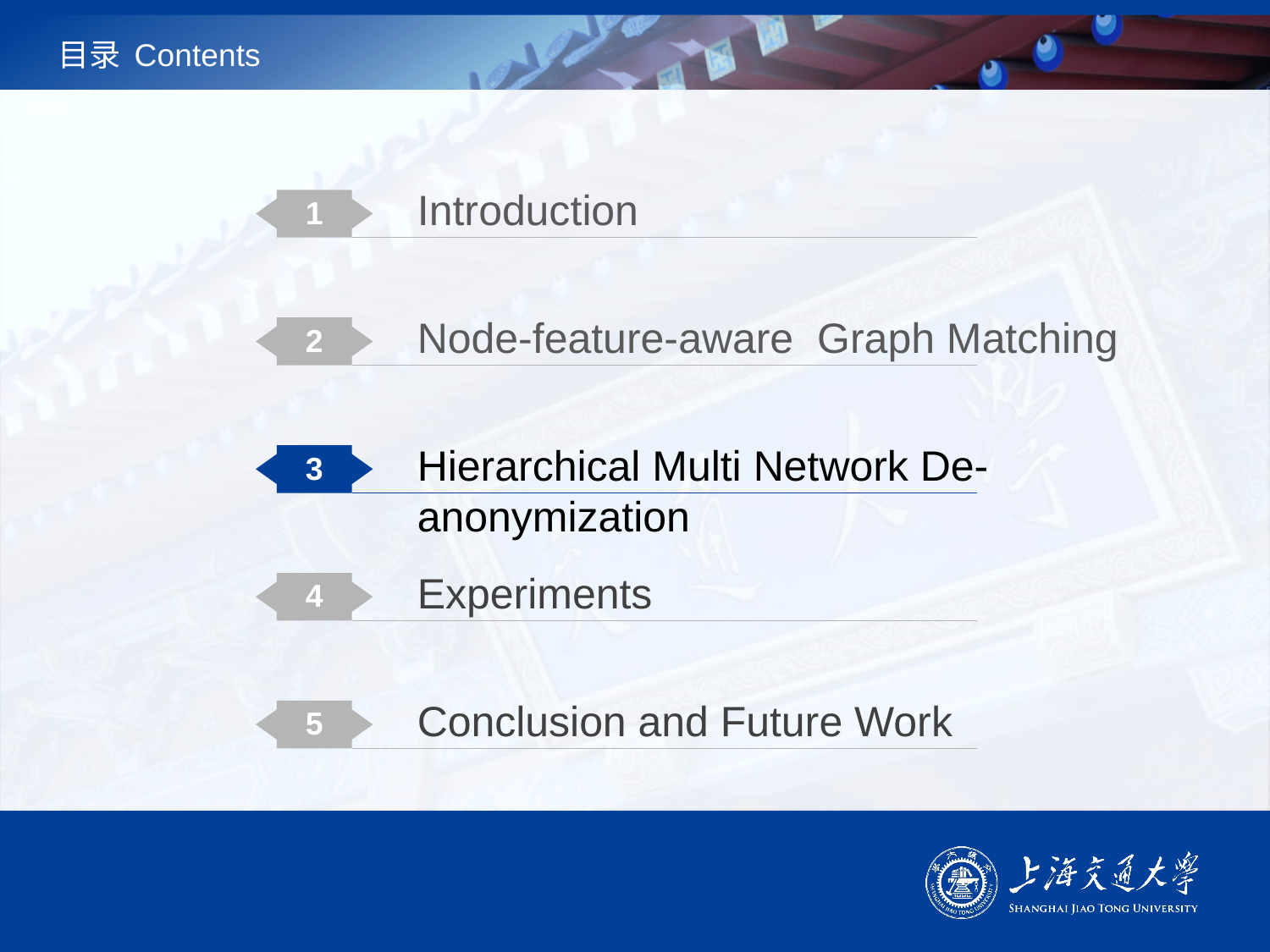

# 目录 Contents
Introduction
1

Node-feature-aware  Graph Matching
2

Hierarchical Multi Network De-anonymization
3

Experiments
4

Conclusion and Future Work
5